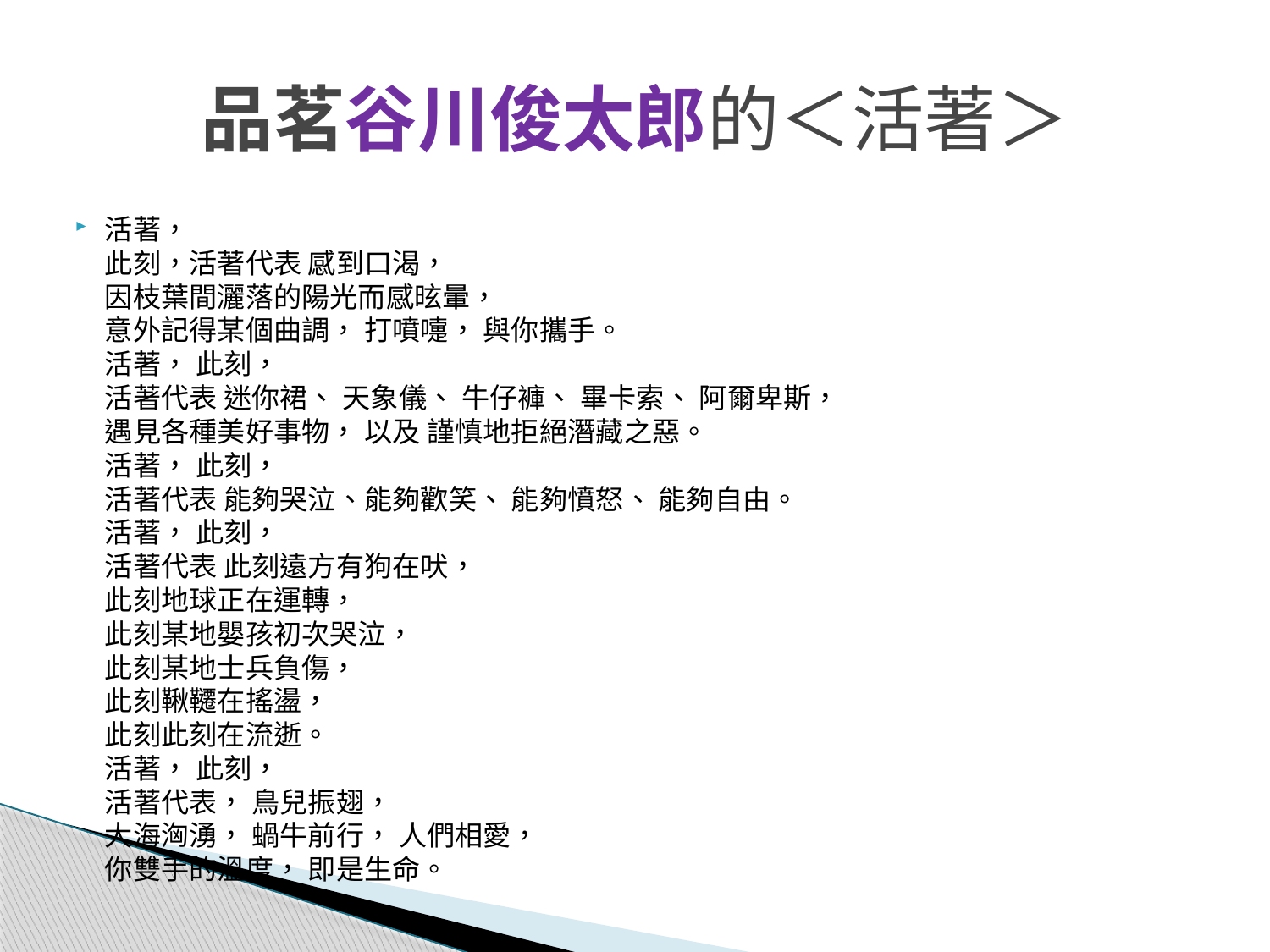

# 品茗谷川俊太郎的＜活著＞
活著，
此刻，活著代表 感到口渴，
因枝葉間灑落的陽光而感昡暈，
意外記得某個曲調， 打噴嚏， 與你攜手。
活著， 此刻，
活著代表 迷你裙、 天象儀、 牛仔褲、 畢卡索、 阿爾卑斯，
遇見各種美好事物， 以及 謹慎地拒絕潛藏之惡。
活著， 此刻，
活著代表 能夠哭泣、能夠歡笑、 能夠憤怒、 能夠自由。
活著， 此刻，
活著代表 此刻遠方有狗在吠，
此刻地球正在運轉，
此刻某地嬰孩初次哭泣，
此刻某地士兵負傷，
此刻鞦韆在搖盪，
此刻此刻在流逝。
活著， 此刻，
活著代表， 鳥兒振翅，
大海洶湧， 蝸牛前行， 人們相愛，
你雙手的溫度， 即是生命。